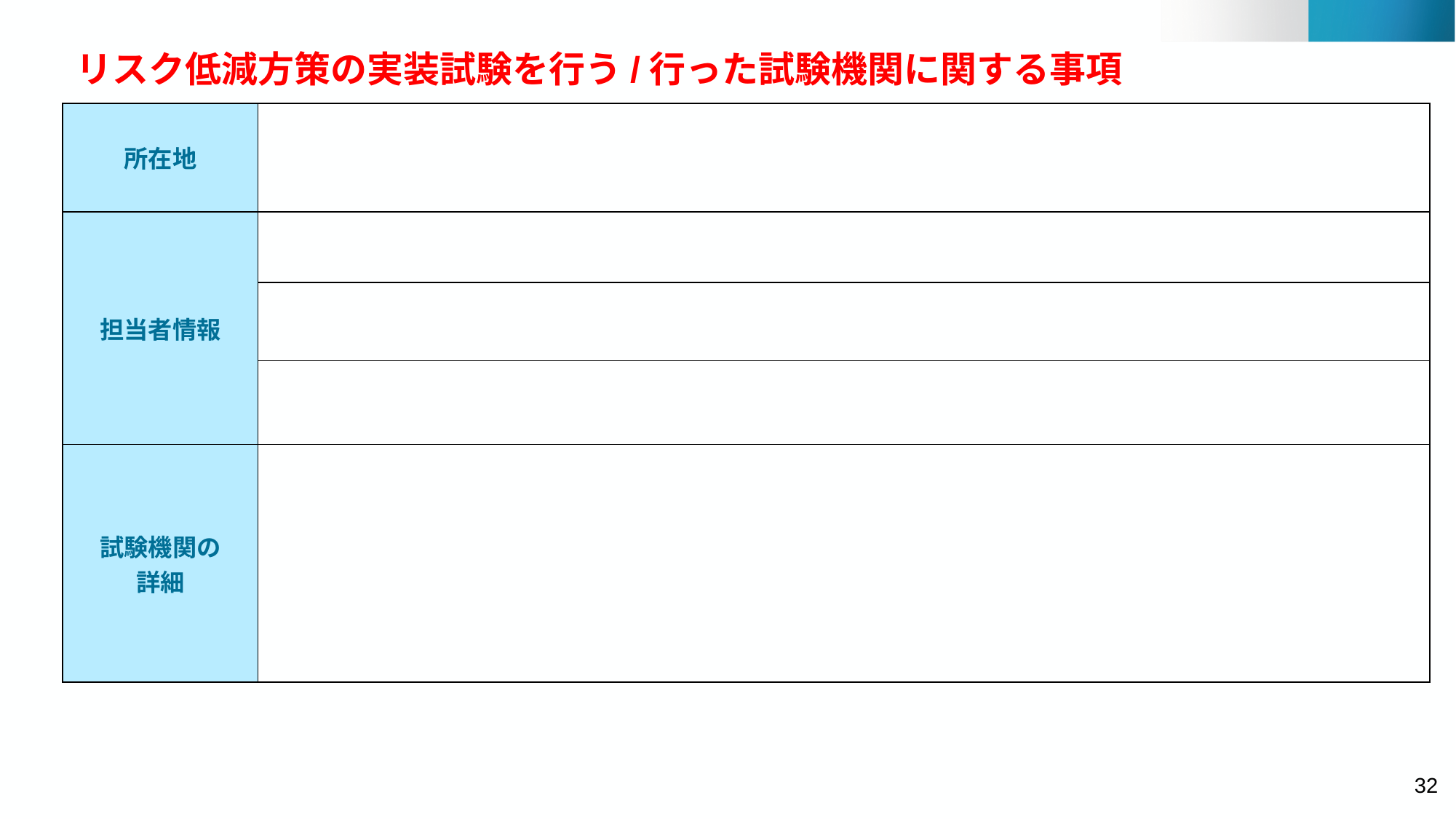

リスク低減方策の実装試験を行う/行った試験機関に関する事項
| 所在地 |  |
| --- | --- |
| 担当者情報 |  |
|  |  |
|  |  |
| 試験機関の 詳細 |  |

32